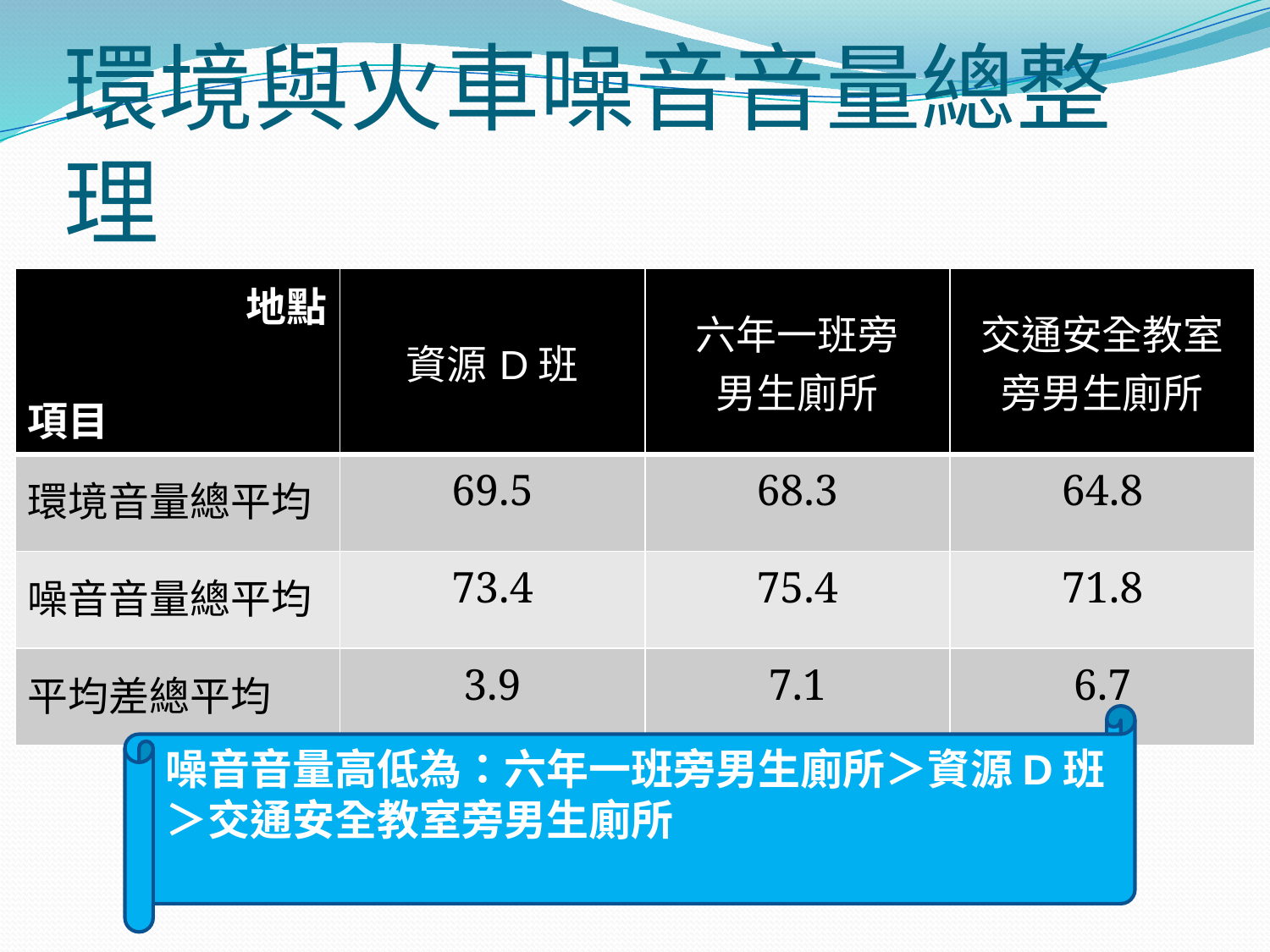

# 環境與火車噪音音量總整理
| 地點 項目 | 資源D班 | 六年一班旁 男生廁所 | 交通安全教室旁男生廁所 |
| --- | --- | --- | --- |
| 環境音量總平均 | 69.5 | 68.3 | 64.8 |
| 噪音音量總平均 | 73.4 | 75.4 | 71.8 |
| 平均差總平均 | 3.9 | 7.1 | 6.7 |

噪音音量高低為：六年一班旁男生廁所＞資源D班＞交通安全教室旁男生廁所